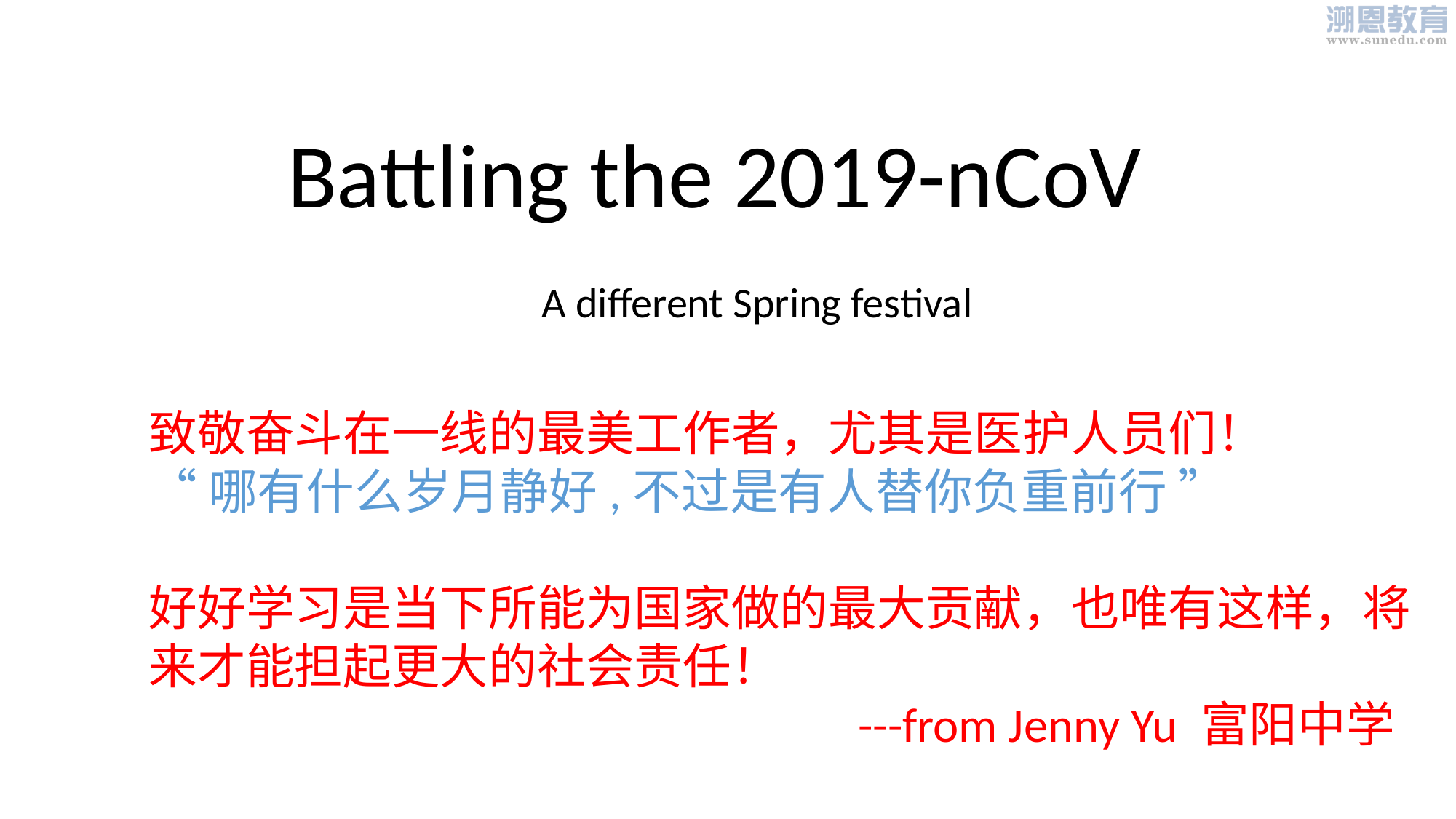

# Battling the 2019-nCoV
A different Spring festival

致敬奋斗在一线的最美工作者，尤其是医护人员们！
“哪有什么岁月静好,不过是有人替你负重前行 ”

好好学习是当下所能为国家做的最大贡献，也唯有这样，将来才能担起更大的社会责任！
                                                                 ---from Jenny Yu 富阳中学